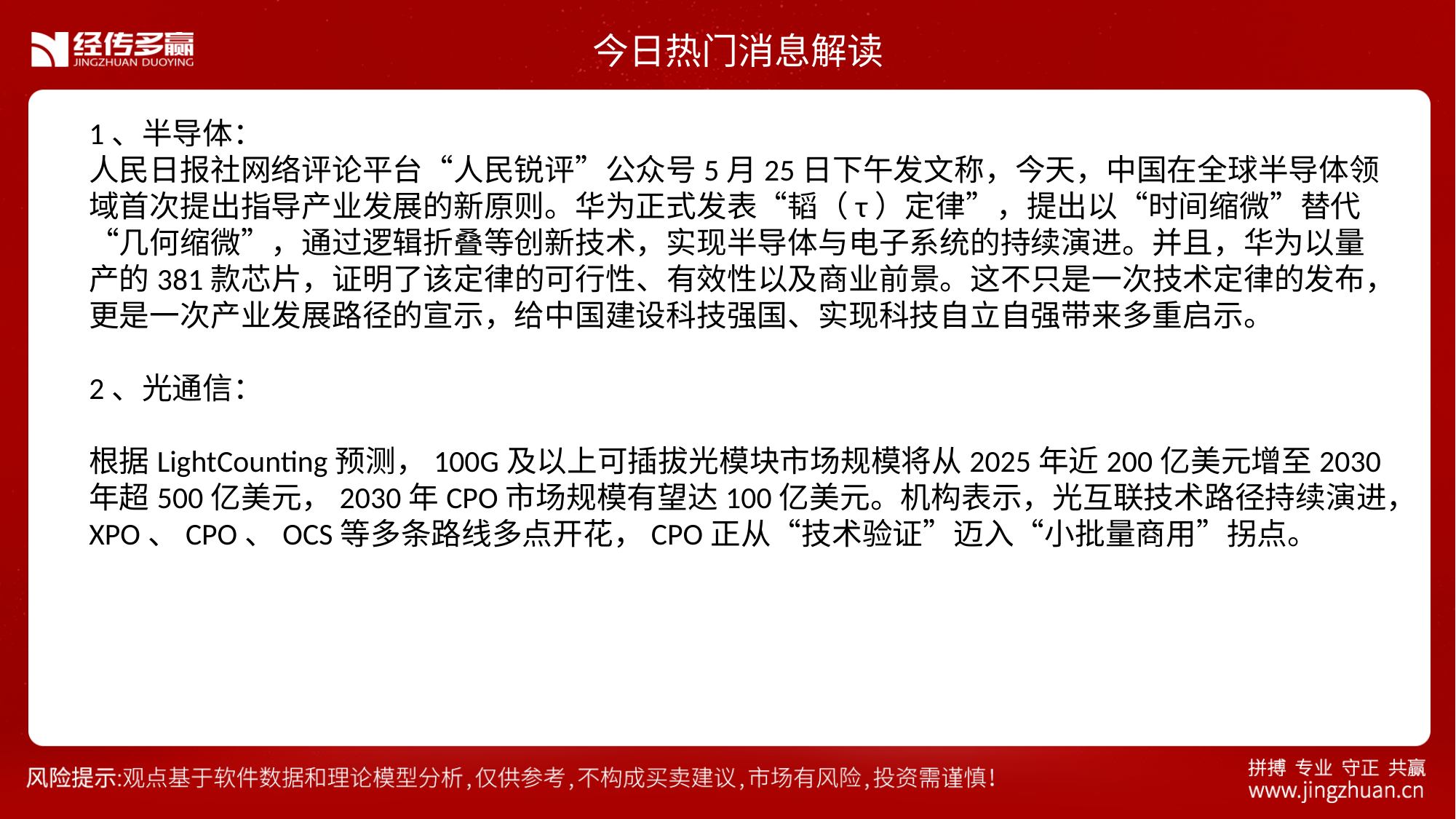

今日热门消息解读
1、半导体：
人民日报社网络评论平台“人民锐评”公众号5月25日下午发文称，今天，中国在全球半导体领域首次提出指导产业发展的新原则。华为正式发表“韬（τ）定律”，提出以“时间缩微”替代“几何缩微”，通过逻辑折叠等创新技术，实现半导体与电子系统的持续演进。并且，华为以量产的381款芯片，证明了该定律的可行性、有效性以及商业前景。这不只是一次技术定律的发布，更是一次产业发展路径的宣示，给中国建设科技强国、实现科技自立自强带来多重启示。

2、光通信：

根据LightCounting预测，100G及以上可插拔光模块市场规模将从2025年近200亿美元增至2030年超500亿美元，2030年CPO市场规模有望达100亿美元。机构表示，光互联技术路径持续演进，XPO、CPO、OCS等多条路线多点开花，CPO正从“技术验证”迈入“小批量商用”拐点。